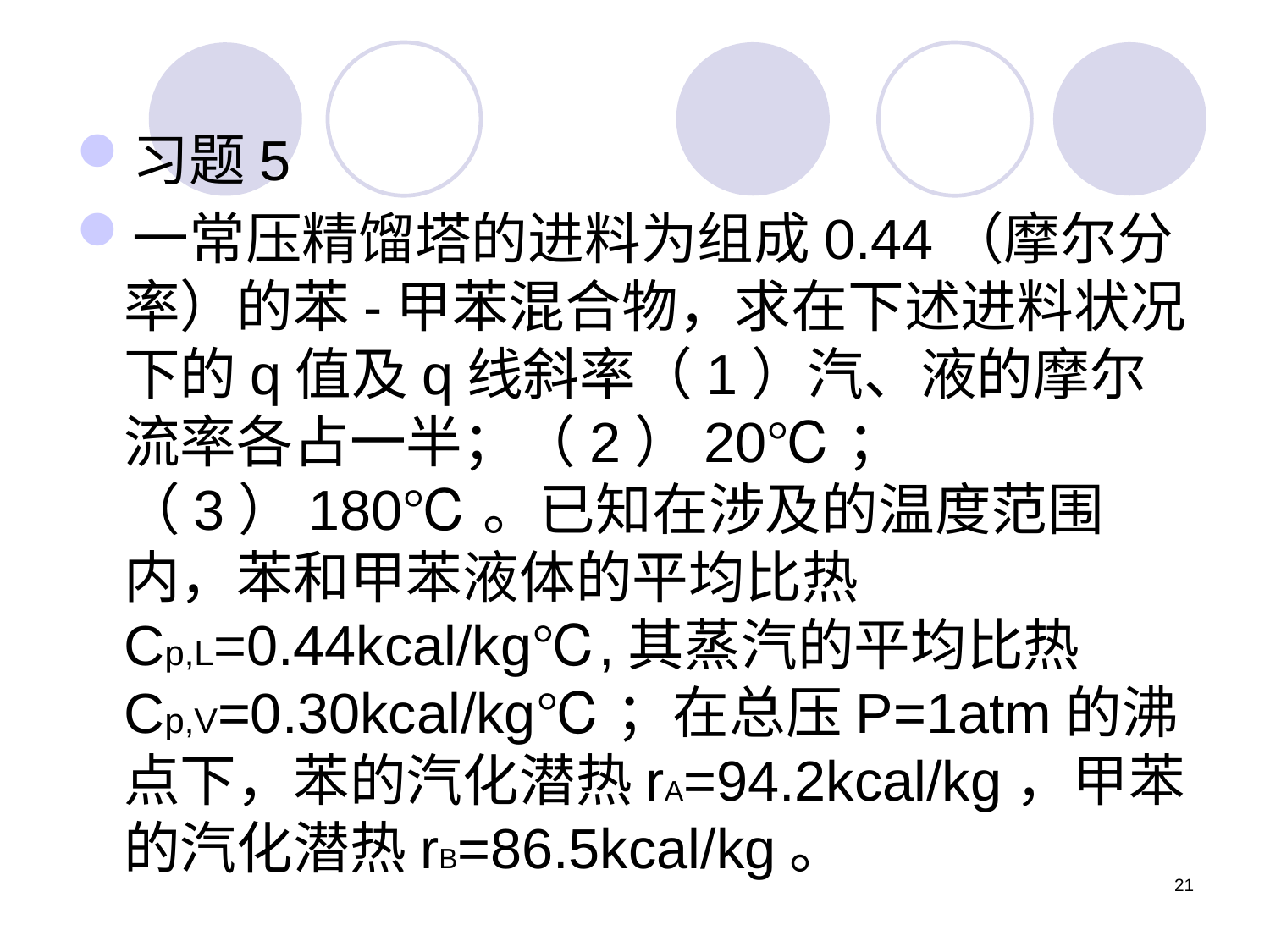

习题5
一常压精馏塔的进料为组成0.44（摩尔分率）的苯-甲苯混合物，求在下述进料状况下的q值及q线斜率（1）汽、液的摩尔流率各占一半；（2）20℃；（3）180℃。已知在涉及的温度范围内，苯和甲苯液体的平均比热Cp,L=0.44kcal/kg℃,其蒸汽的平均比热Cp,V=0.30kcal/kg℃；在总压P=1atm的沸点下，苯的汽化潜热rA=94.2kcal/kg，甲苯的汽化潜热rB=86.5kcal/kg。
21